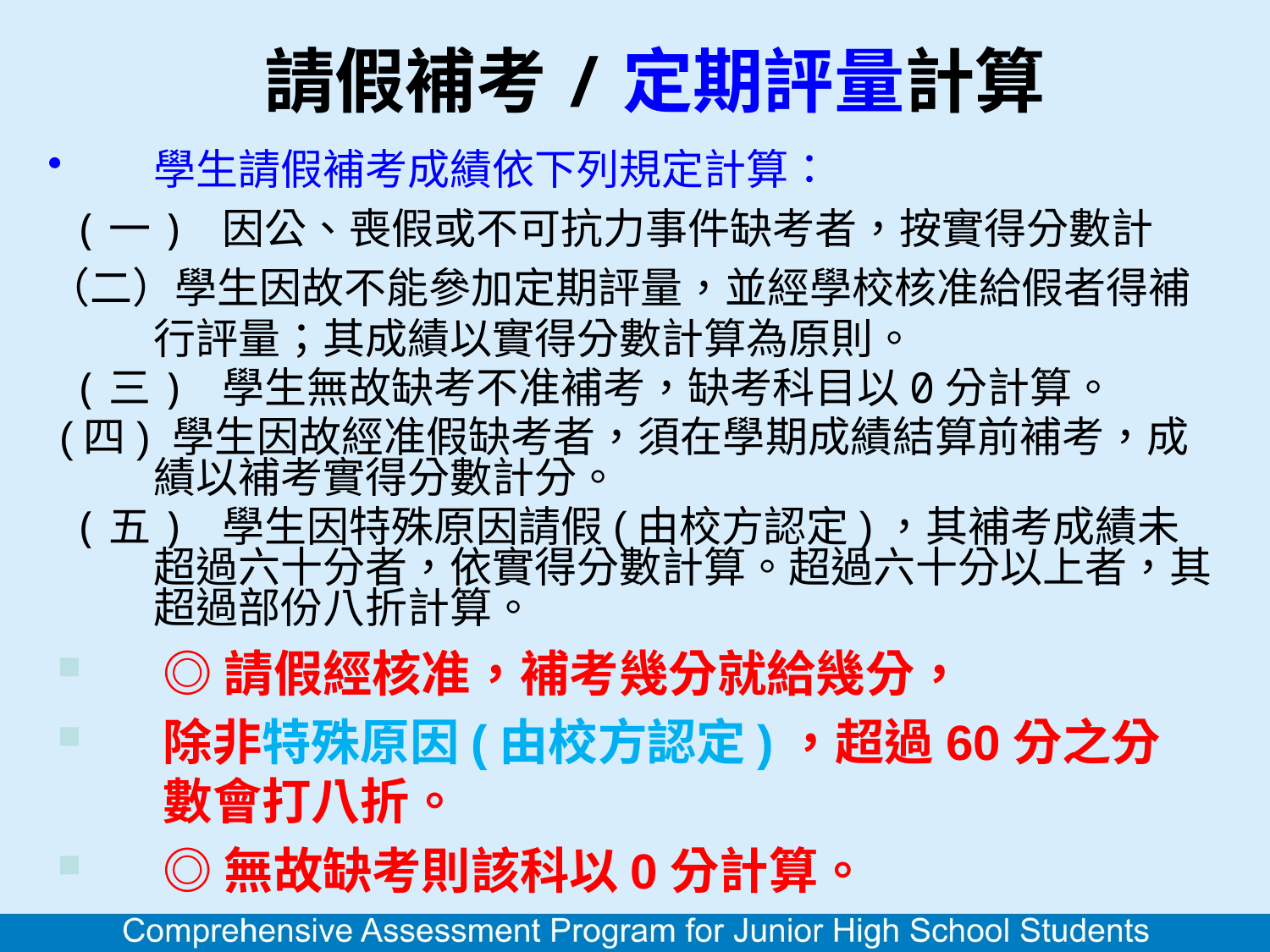

# 請假補考/定期評量計算
學生請假補考成績依下列規定計算：
 (一) 因公、喪假或不可抗力事件缺考者，按實得分數計
（二）學生因故不能參加定期評量，並經學校核准給假者得補  行評量；其成績以實得分數計算為原則。
 (三) 學生無故缺考不准補考，缺考科目以0分計算。
 (四) 學生因故經准假缺考者，須在學期成績結算前補考，成績以補考實得分數計分。
 (五) 學生因特殊原因請假(由校方認定)，其補考成績未超過六十分者，依實得分數計算。超過六十分以上者，其超過部份八折計算。

◎請假經核准，補考幾分就給幾分，
除非特殊原因(由校方認定)，超過60分之分數會打八折。
◎無故缺考則該科以0分計算。